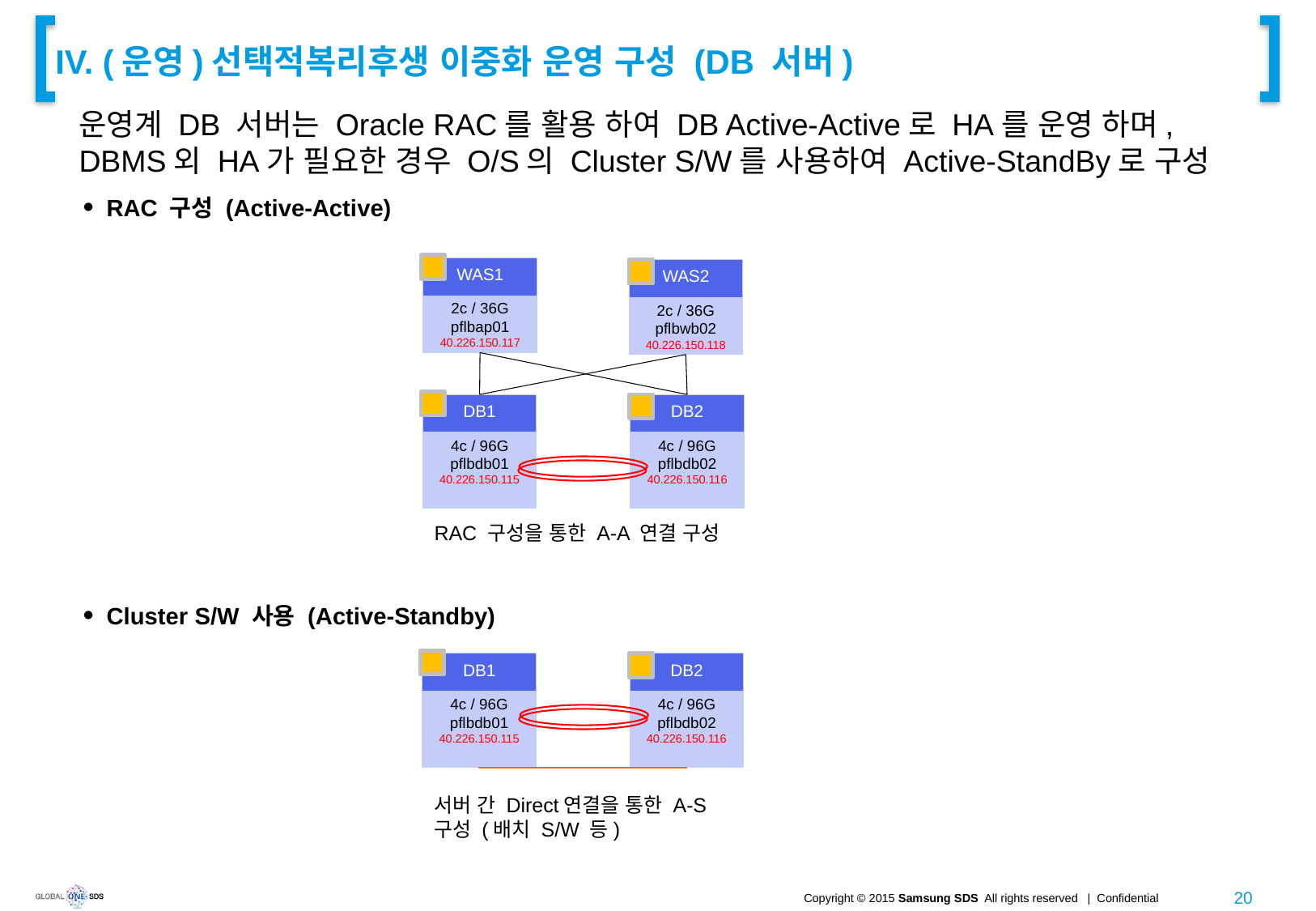

IV. (운영)선택적복리후생 이중화 운영 구성 (DB 서버)
운영계 DB 서버는 Oracle RAC를 활용 하여 DB Active-Active로 HA를 운영 하며, DBMS외 HA가 필요한 경우 O/S의 Cluster S/W를 사용하여 Active-StandBy로 구성
RAC 구성 (Active-Active)

WAS1
2c / 36G
pflbap01
40.226.150.117

WAS2
2c / 36G
pflbwb02
40.226.150.118

DB1
4c / 96G
pflbdb01
40.226.150.115

DB2
4c / 96G
pflbdb02
40.226.150.116

RAC 구성을 통한 A-A 연결 구성
Cluster S/W 사용 (Active-Standby)

DB1
4c / 96G
pflbdb01
40.226.150.115

DB2
4c / 96G
pflbdb02
40.226.150.116

서버 간 Direct연결을 통한 A-S 구성 (배치 S/W 등)